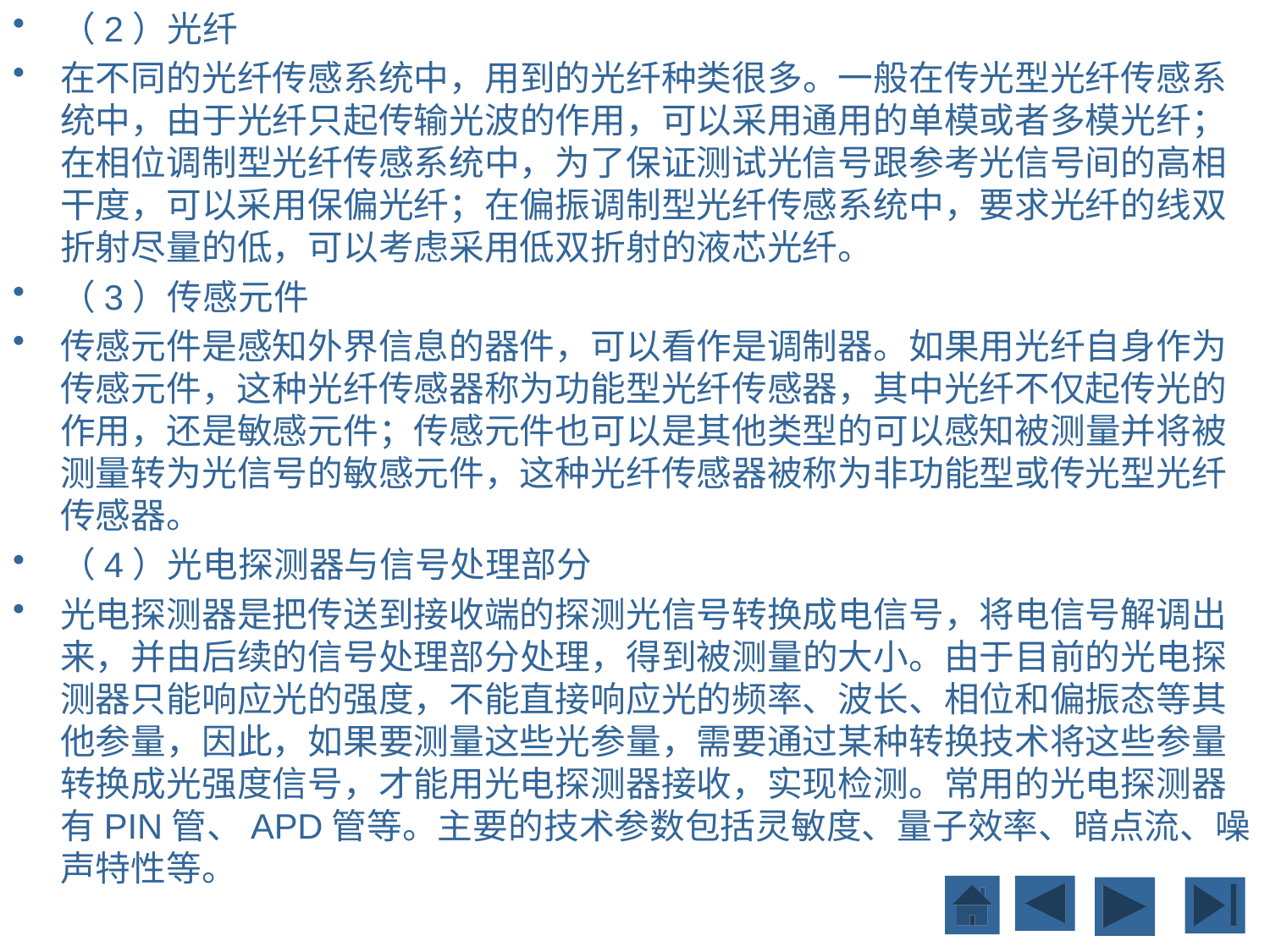

（2）光纤
在不同的光纤传感系统中，用到的光纤种类很多。一般在传光型光纤传感系统中，由于光纤只起传输光波的作用，可以采用通用的单模或者多模光纤；在相位调制型光纤传感系统中，为了保证测试光信号跟参考光信号间的高相干度，可以采用保偏光纤；在偏振调制型光纤传感系统中，要求光纤的线双折射尽量的低，可以考虑采用低双折射的液芯光纤。
（3）传感元件
传感元件是感知外界信息的器件，可以看作是调制器。如果用光纤自身作为传感元件，这种光纤传感器称为功能型光纤传感器，其中光纤不仅起传光的作用，还是敏感元件；传感元件也可以是其他类型的可以感知被测量并将被测量转为光信号的敏感元件，这种光纤传感器被称为非功能型或传光型光纤传感器。
（4）光电探测器与信号处理部分
光电探测器是把传送到接收端的探测光信号转换成电信号，将电信号解调出来，并由后续的信号处理部分处理，得到被测量的大小。由于目前的光电探测器只能响应光的强度，不能直接响应光的频率、波长、相位和偏振态等其他参量，因此，如果要测量这些光参量，需要通过某种转换技术将这些参量转换成光强度信号，才能用光电探测器接收，实现检测。常用的光电探测器有PIN管、APD管等。主要的技术参数包括灵敏度、量子效率、暗点流、噪声特性等。